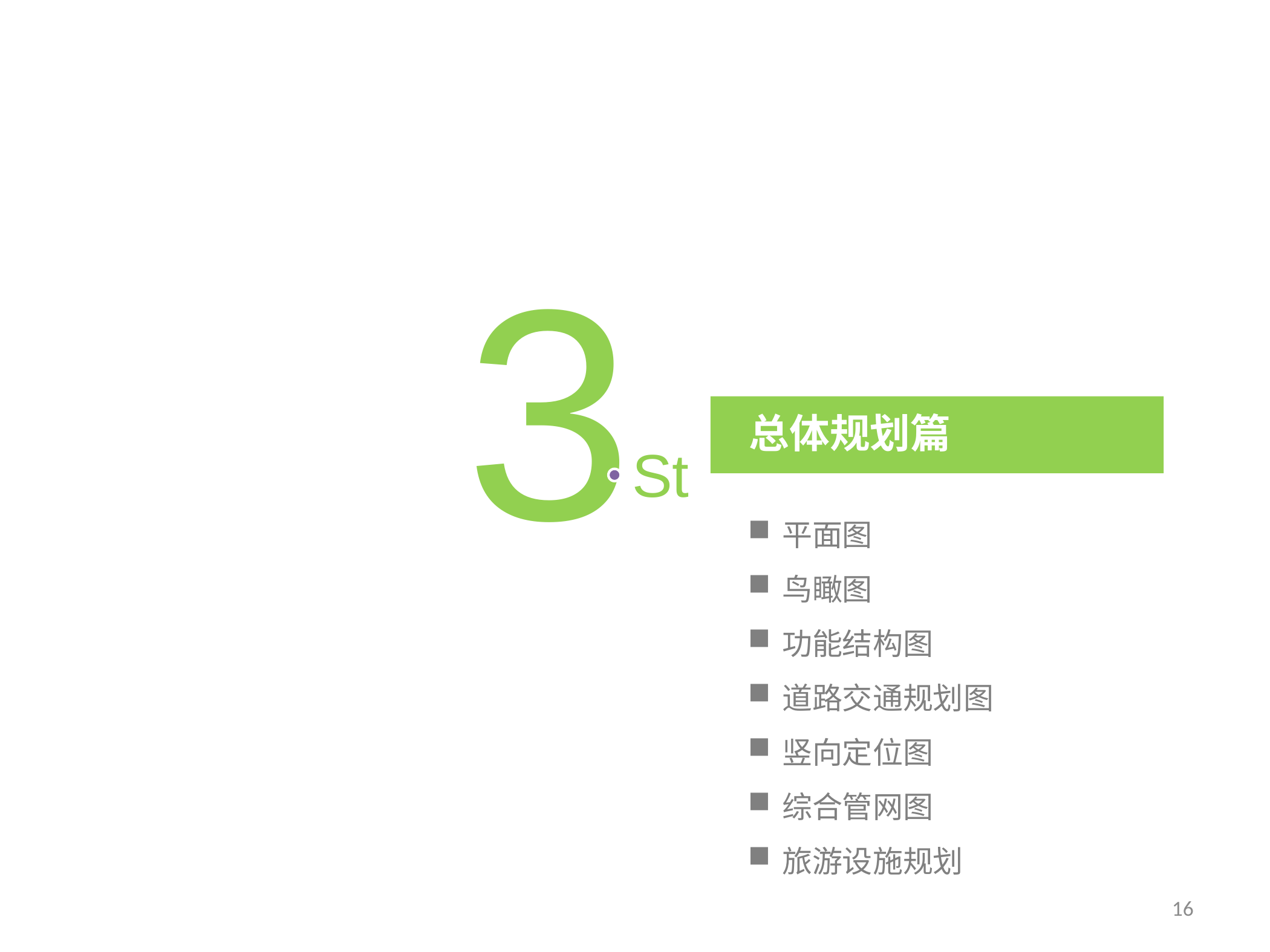

3

总体规划篇
St

平面图
鸟瞰图
功能结构图
道路交通规划图
竖向定位图
综合管网图
旅游设施规划
16